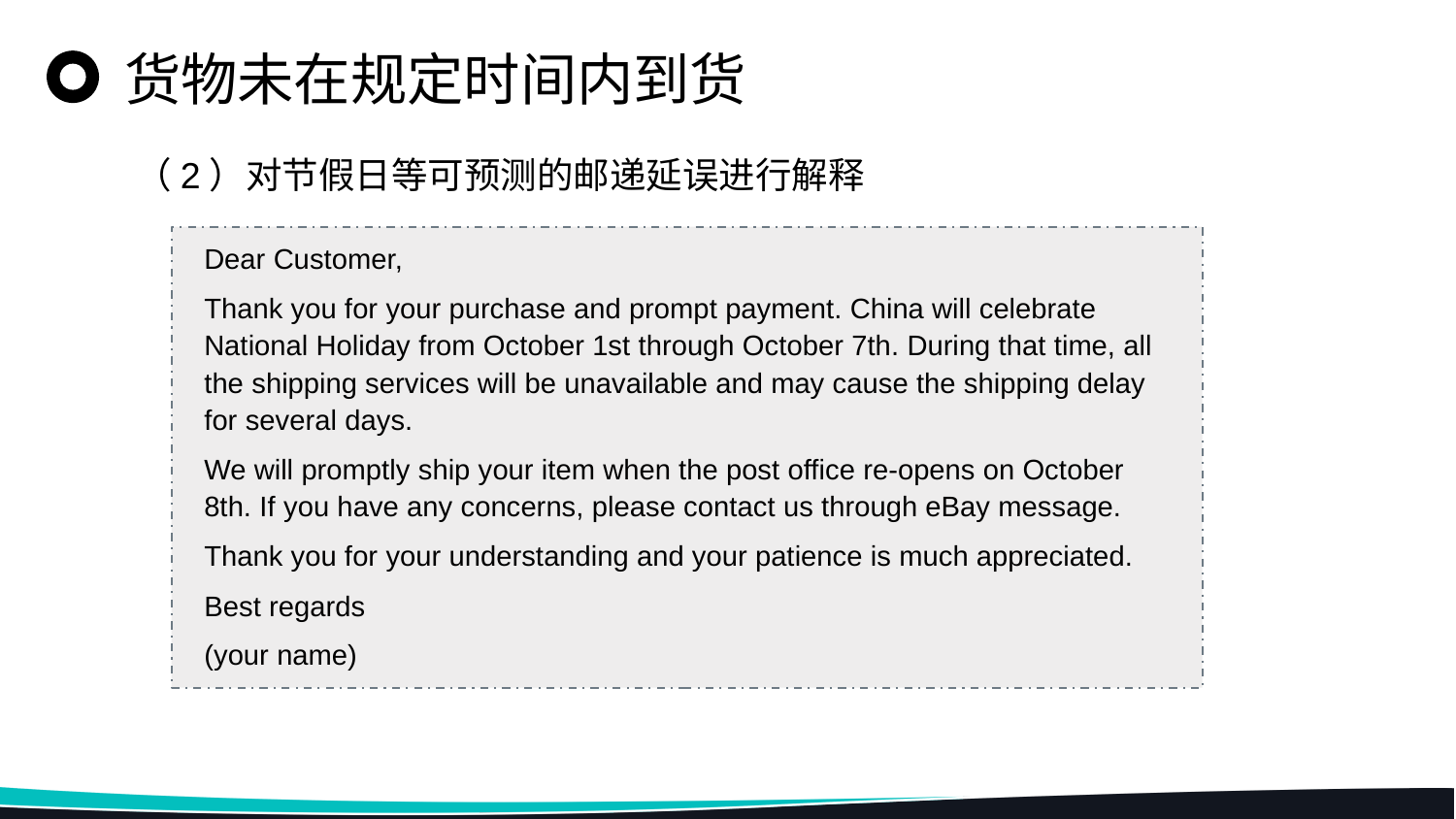

货物未在规定时间内到货
（2）对节假日等可预测的邮递延误进行解释

Dear Customer,
Thank you for your purchase and prompt payment. China will celebrate National Holiday from October 1st through October 7th. During that time, all the shipping services will be unavailable and may cause the shipping delay for several days.
We will promptly ship your item when the post office re-opens on October 8th. If you have any concerns, please contact us through eBay message.
Thank you for your understanding and your patience is much appreciated.
Best regards
(your name)